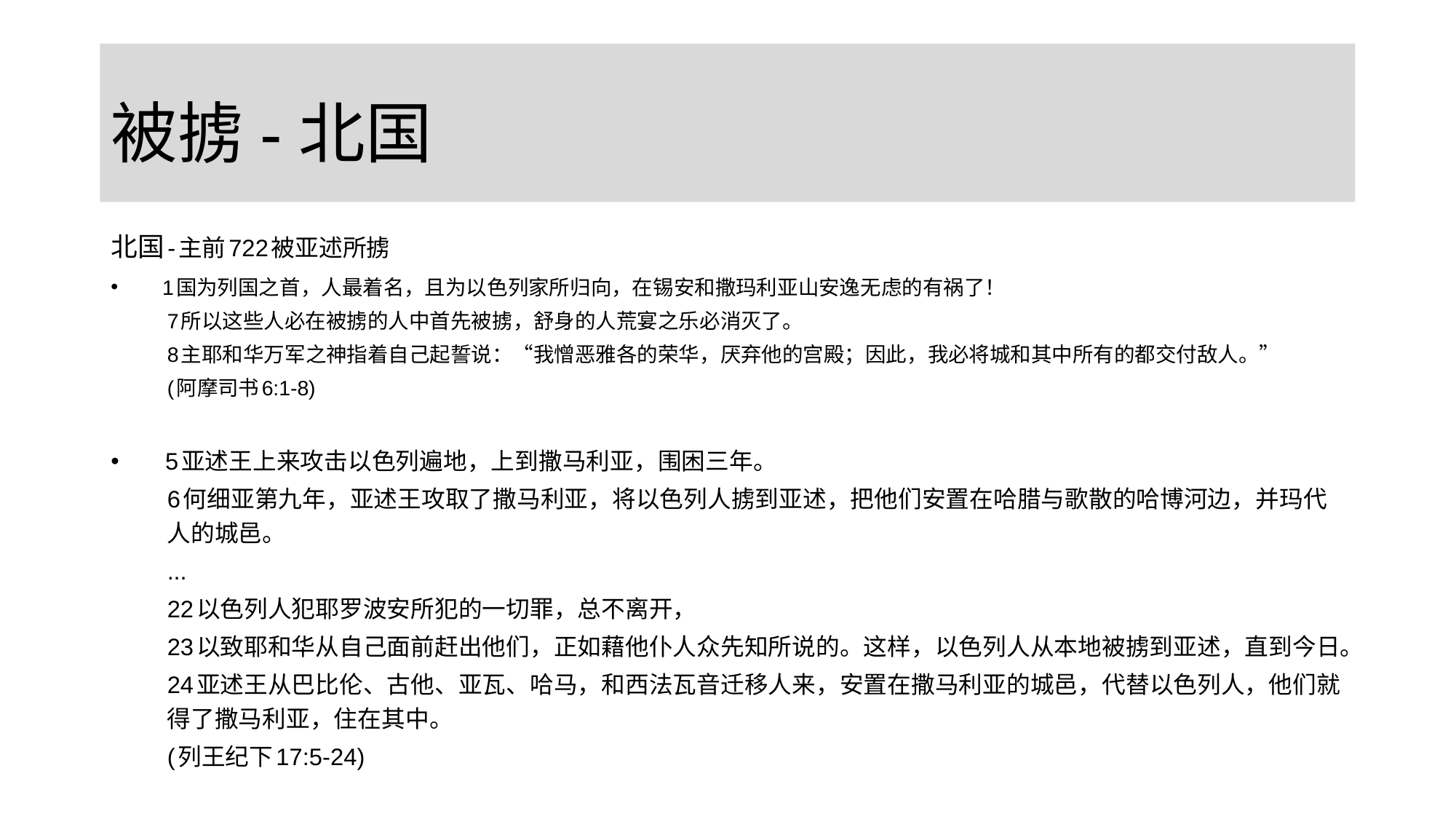

# 被掳-北国
北国-主前722被亚述所掳
    1国为列国之首，人最着名，且为以色列家所归向，在锡安和撒玛利亚山安逸无虑的有祸了！
7所以这些人必在被掳的人中首先被掳，舒身的人荒宴之乐必消灭了。
8主耶和华万军之神指着自己起誓说：“我憎恶雅各的荣华，厌弃他的宫殿；因此，我必将城和其中所有的都交付敌人。”
(阿摩司书6:1-8)

    5亚述王上来攻击以色列遍地，上到撒马利亚，围困三年。
6何细亚第九年，亚述王攻取了撒马利亚，将以色列人掳到亚述，把他们安置在哈腊与歌散的哈博河边，并玛代人的城邑。
...
22以色列人犯耶罗波安所犯的一切罪，总不离开，
23以致耶和华从自己面前赶出他们，正如藉他仆人众先知所说的。这样，以色列人从本地被掳到亚述，直到今日。
24亚述王从巴比伦、古他、亚瓦、哈马，和西法瓦音迁移人来，安置在撒马利亚的城邑，代替以色列人，他们就得了撒马利亚，住在其中。
(列王纪下17:5-24)